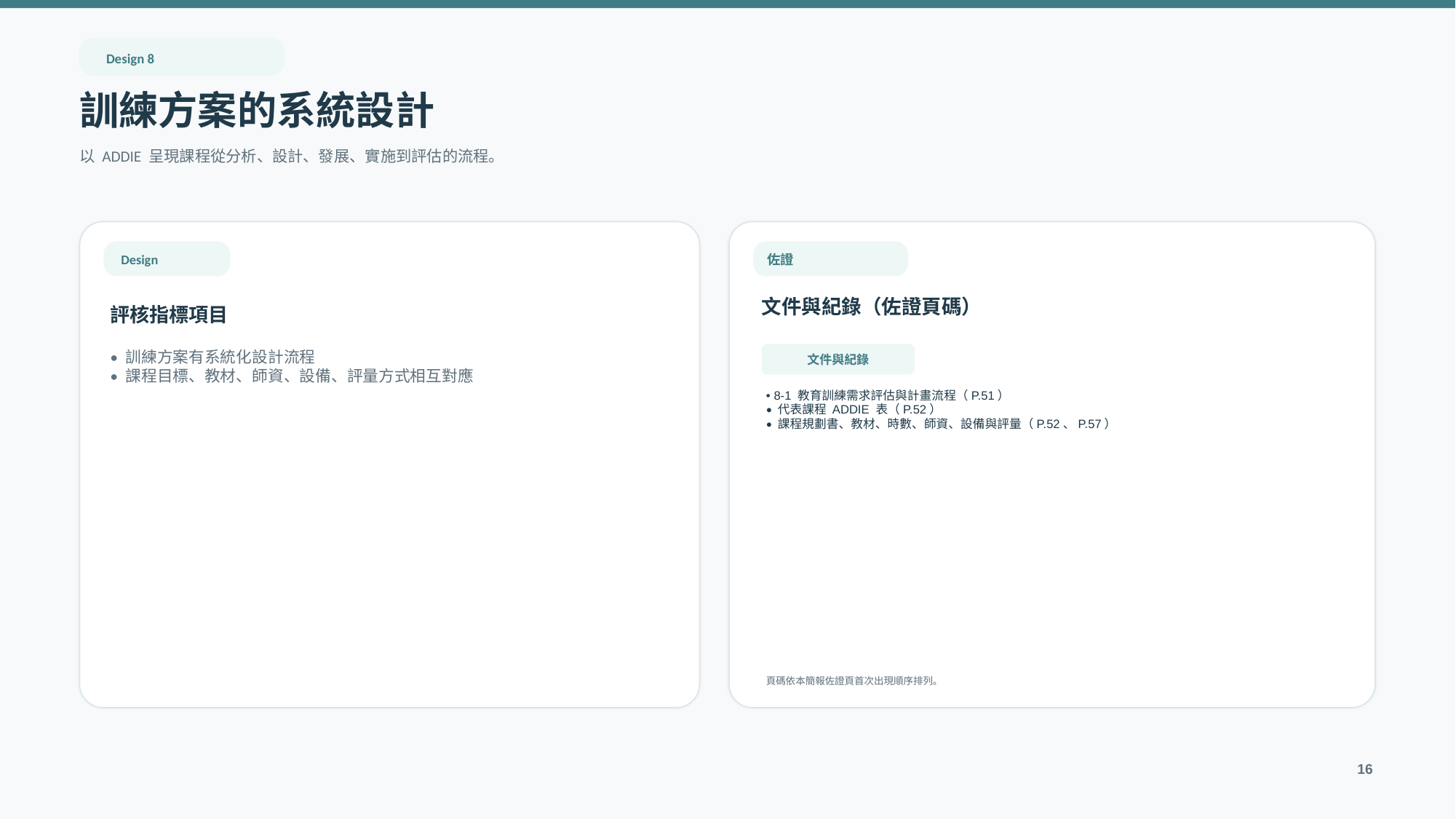

Design 8
訓練方案的系統設計
以 ADDIE 呈現課程從分析、設計、發展、實施到評估的流程。

Design
佐證
文件與紀錄（佐證頁碼）
評核指標項目
文件與紀錄
• 訓練方案有系統化設計流程
• 課程目標、教材、師資、設備、評量方式相互對應
• 8-1 教育訓練需求評估與計畫流程（P.51）
• 代表課程 ADDIE 表（P.52）
• 課程規劃書、教材、時數、師資、設備與評量（P.52、P.57）
頁碼依本簡報佐證頁首次出現順序排列。
16